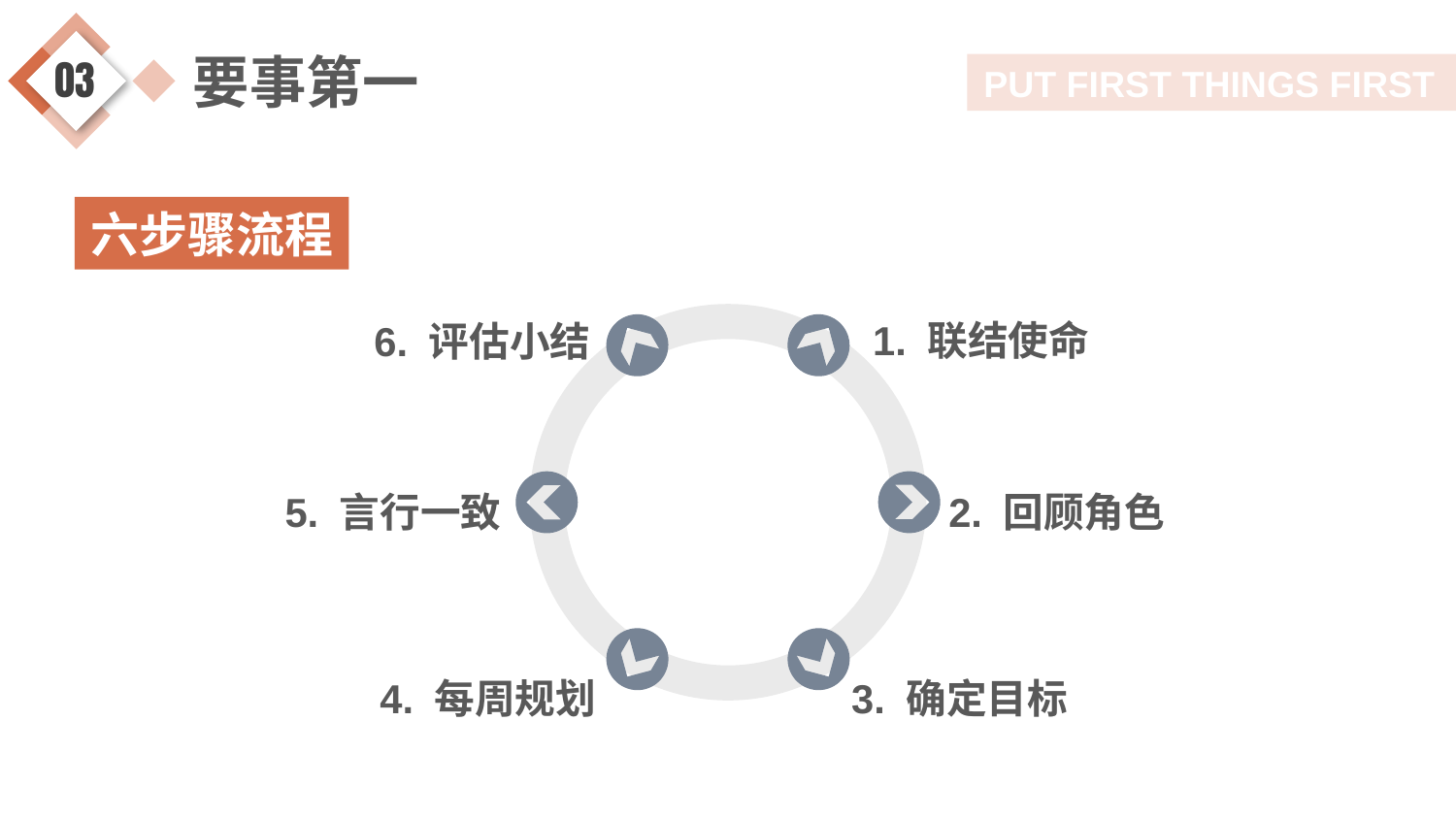

六步骤流程
1. 联结使命
6. 评估小结

5. 言行一致
2. 回顾角色

4. 每周规划
3. 确定目标